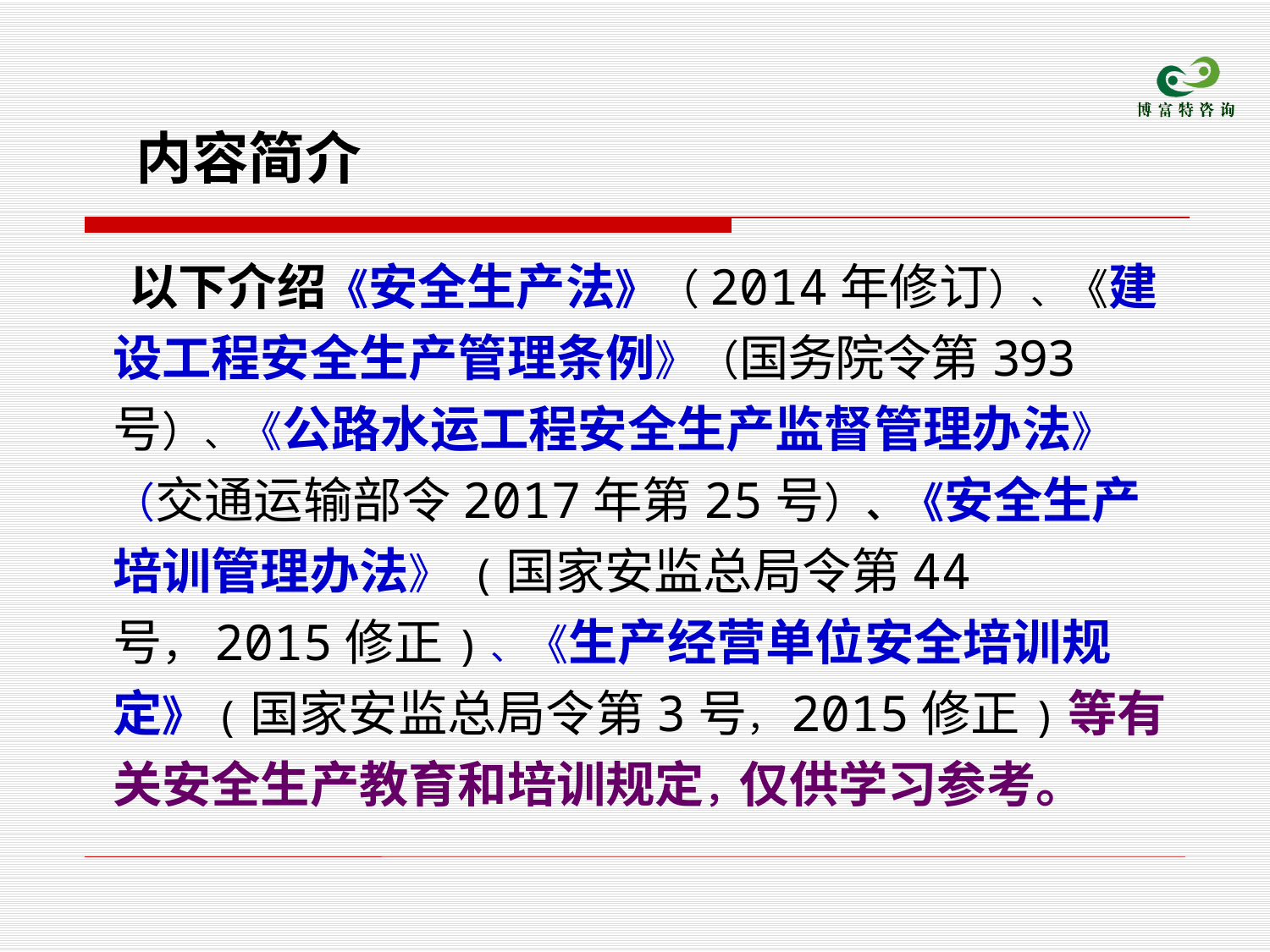

内容简介
　      以下介绍《安全生产法》（2014年修订）、《建设工程安全生产管理条例》（国务院令第393号）、《公路水运工程安全生产监督管理办法》（交通运输部令2017年第25号）、《安全生产培训管理办法》 (国家安监总局令第44号，2015修正)、《生产经营单位安全培训规定》(国家安监总局令第3号，2015修正)等有关安全生产教育和培训规定，仅供学习参考。